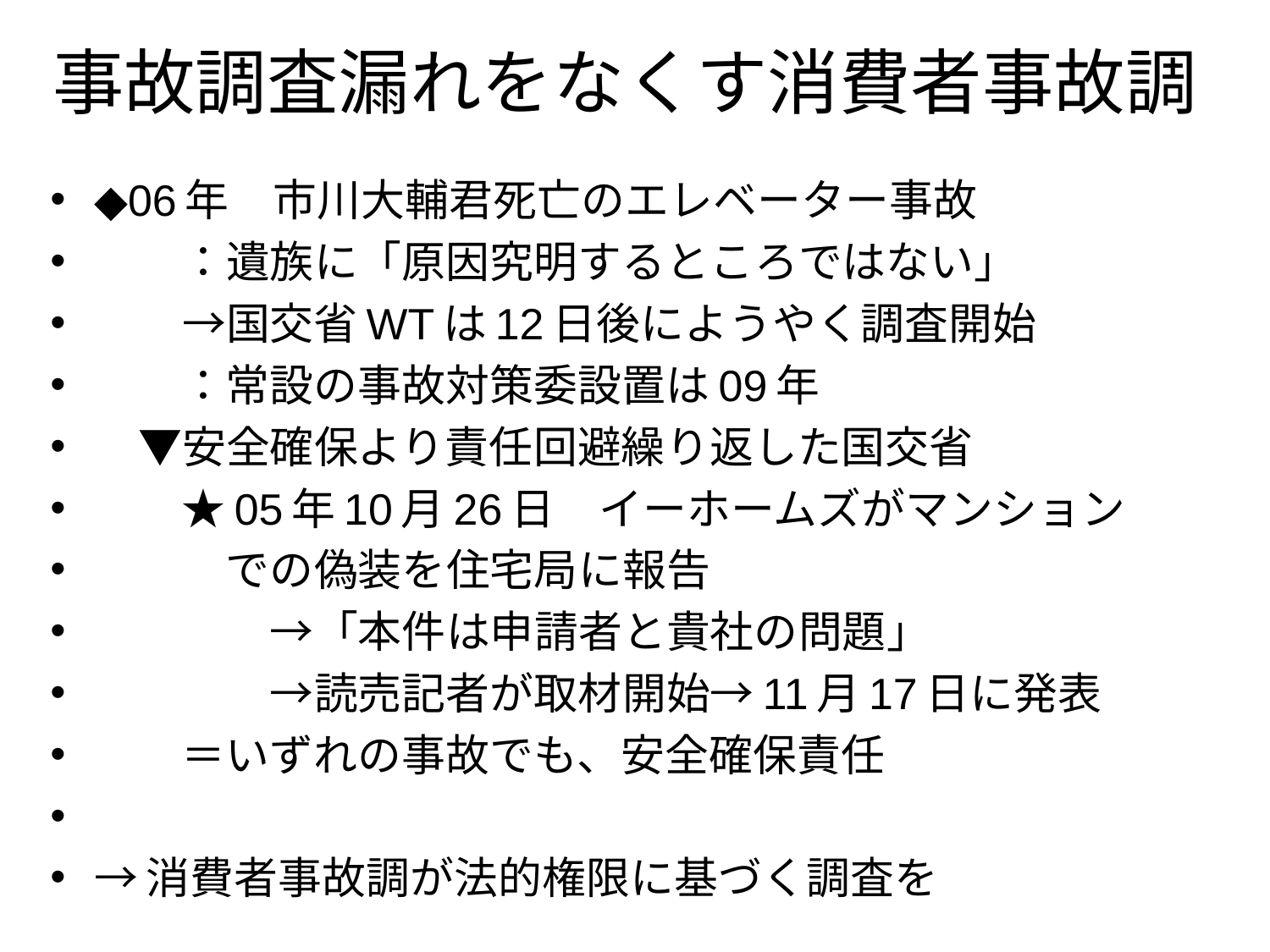

# 事故調査漏れをなくす消費者事故調
◆06年　市川大輔君死亡のエレベーター事故
　　：遺族に「原因究明するところではない」
　　→国交省WTは12日後にようやく調査開始
　　：常設の事故対策委設置は09年
　▼安全確保より責任回避繰り返した国交省
　　★05年10月26日　イーホームズがマンション
　　　での偽装を住宅局に報告
　　　　→「本件は申請者と貴社の問題」
　　　　→読売記者が取材開始→11月17日に発表
　　＝いずれの事故でも、安全確保責任

→消費者事故調が法的権限に基づく調査を